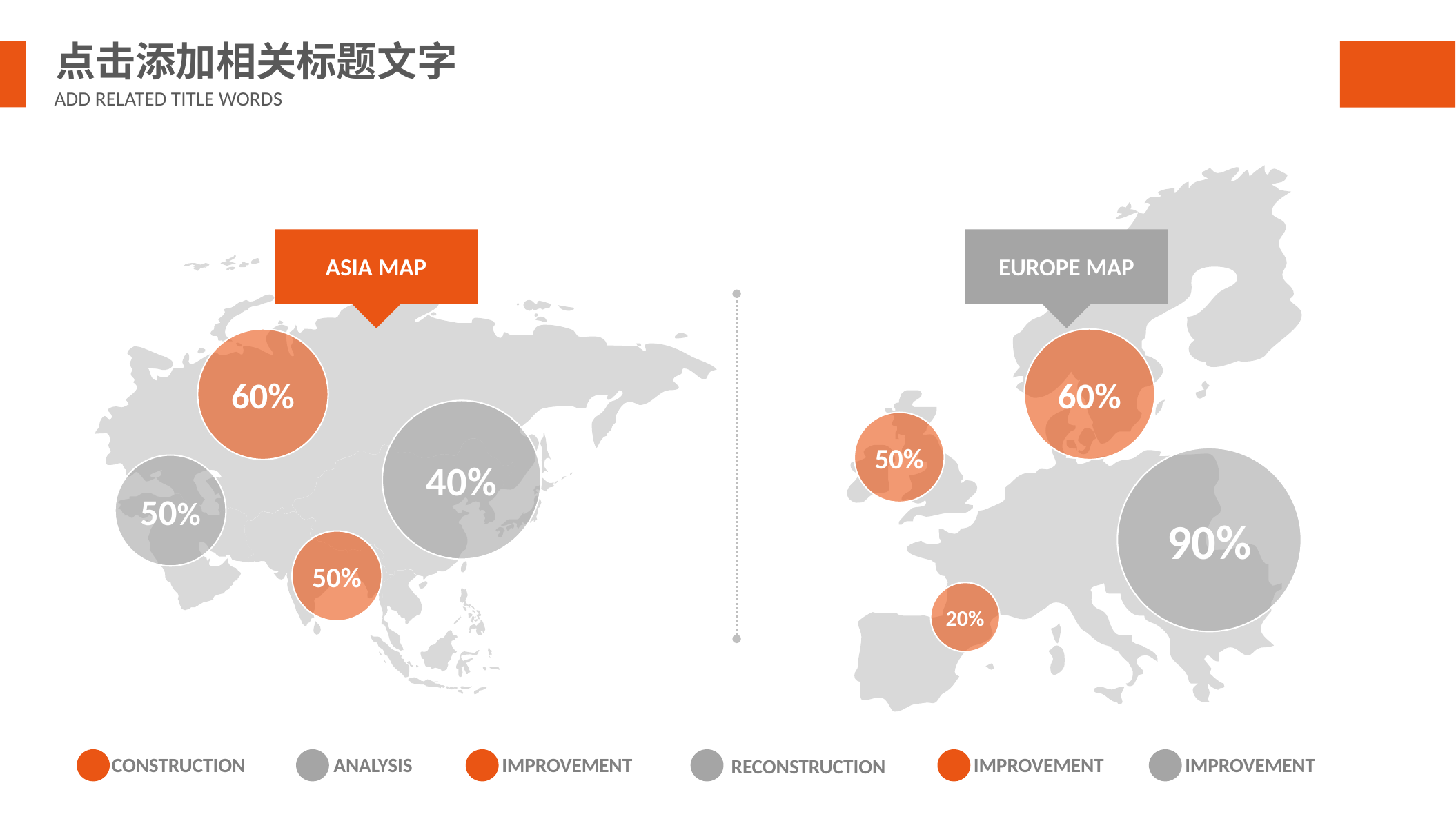

点击添加相关标题文字

ADD RELATED TITLE WORDS

ASIA MAP

EUROPE MAP

60%

60%

40%

50%

90%

50%

50%

20%

IMPROVEMENT

IMPROVEMENT

IMPROVEMENT

CONSTRUCTION

ANALYSIS

RECONSTRUCTION